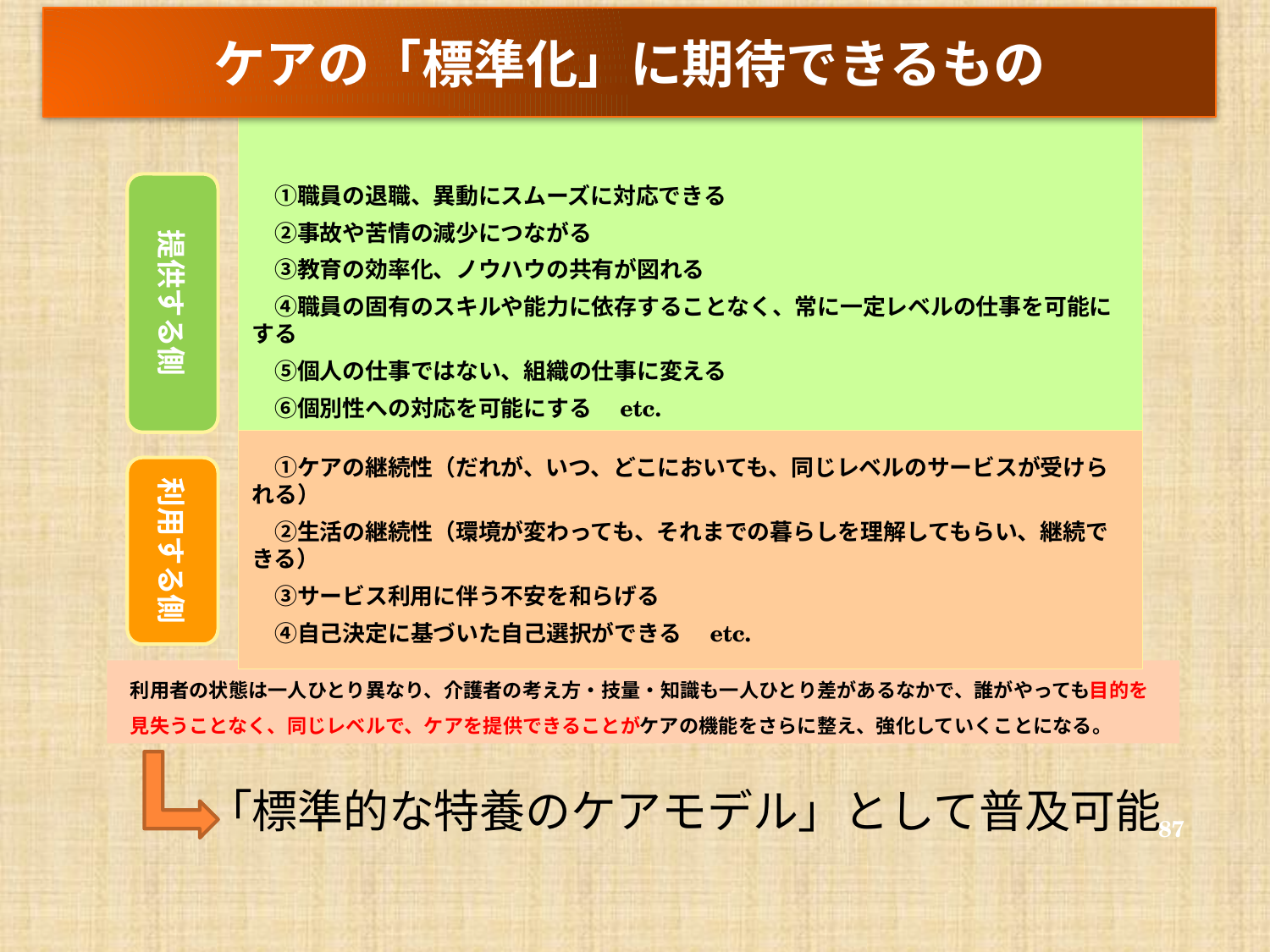

ケアの「標準化」に期待できるもの
　①職員の退職、異動にスムーズに対応できる
　②事故や苦情の減少につながる
　③教育の効率化、ノウハウの共有が図れる
　④職員の固有のスキルや能力に依存することなく、常に一定レベルの仕事を可能にする
　⑤個人の仕事ではない、組織の仕事に変える
　⑥個別性への対応を可能にする　etc.
提供する側
　①ケアの継続性（だれが、いつ、どこにおいても、同じレベルのサービスが受けられる）
　②生活の継続性（環境が変わっても、それまでの暮らしを理解してもらい、継続できる）
　③サービス利用に伴う不安を和らげる
　④自己決定に基づいた自己選択ができる　etc.
利用する側
利用者の状態は一人ひとり異なり、介護者の考え方・技量・知識も一人ひとり差があるなかで、誰がやっても目的を見失うことなく、同じレベルで、ケアを提供できることがケアの機能をさらに整え、強化していくことになる。
「標準的な特養のケアモデル」として普及可能

87